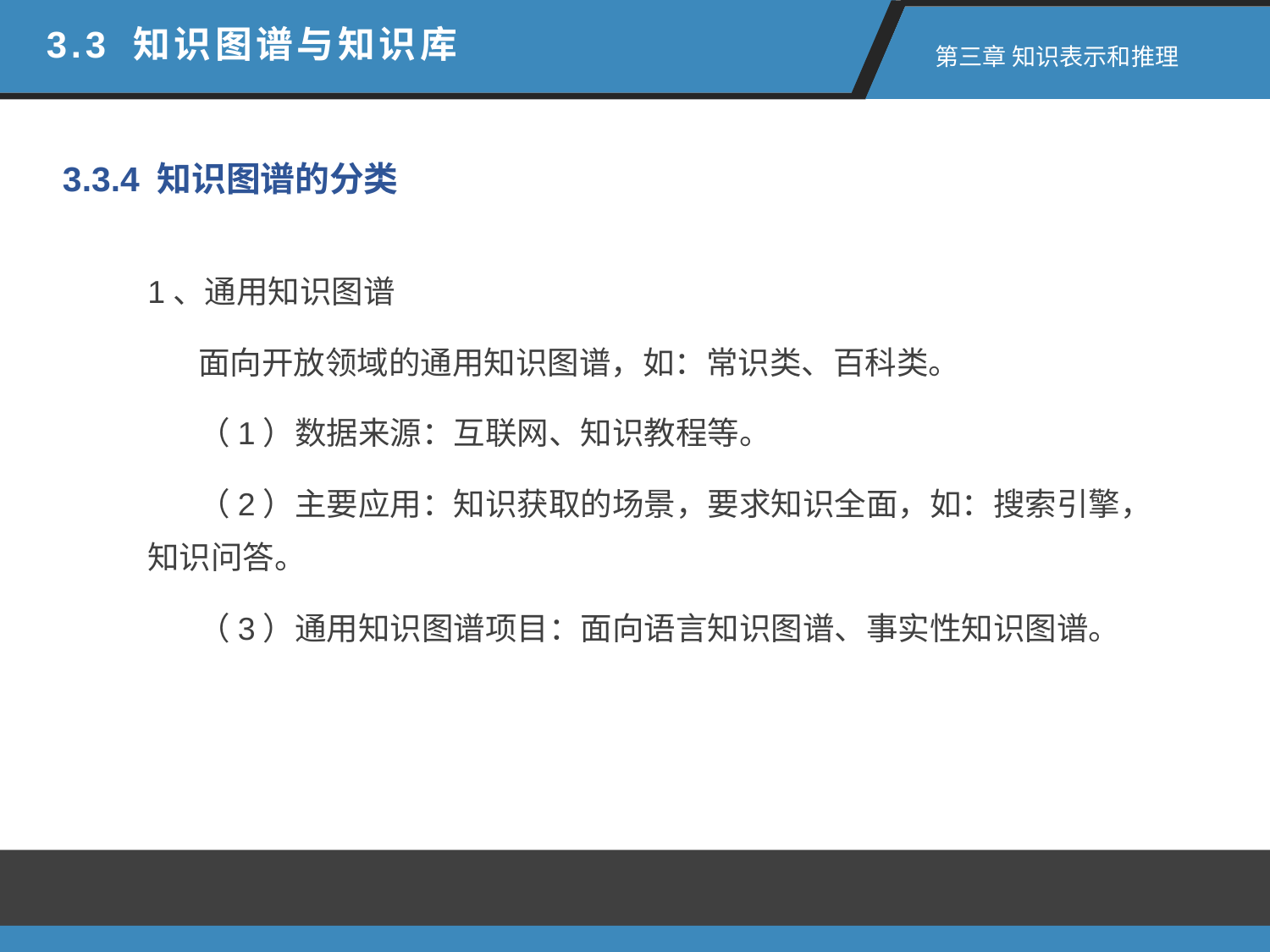

3.3 知识图谱与知识库
  第三章 知识表示和推理
3.3.4 知识图谱的分类
1、通用知识图谱
      面向开放领域的通用知识图谱，如：常识类、百科类。
      （1）数据来源：互联网、知识教程等。
      （2）主要应用：知识获取的场景，要求知识全面，如：搜索引擎，知识问答。
      （3）通用知识图谱项目：面向语言知识图谱、事实性知识图谱。